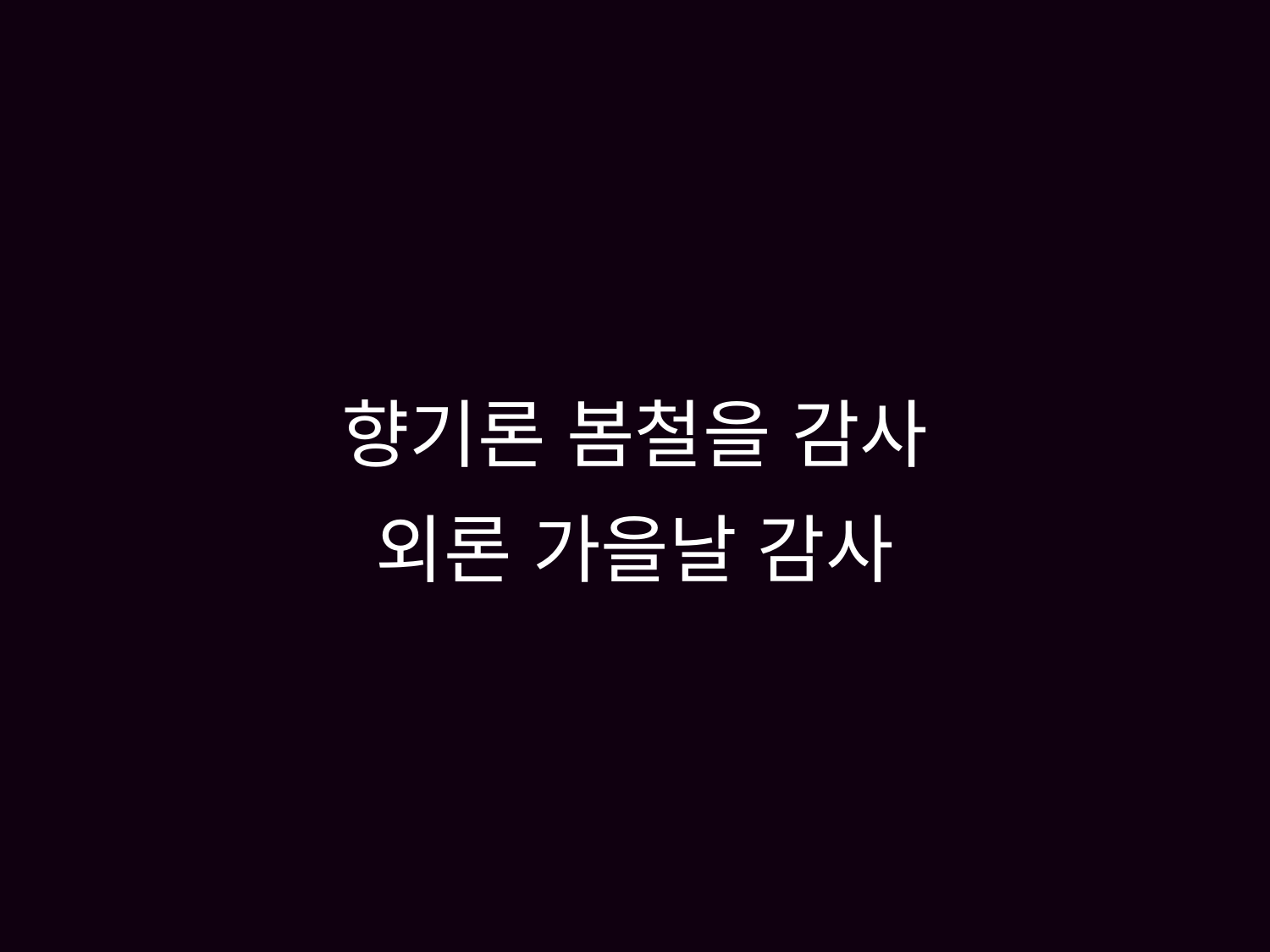

# 향기론 봄철을 감사 외론 가을날 감사